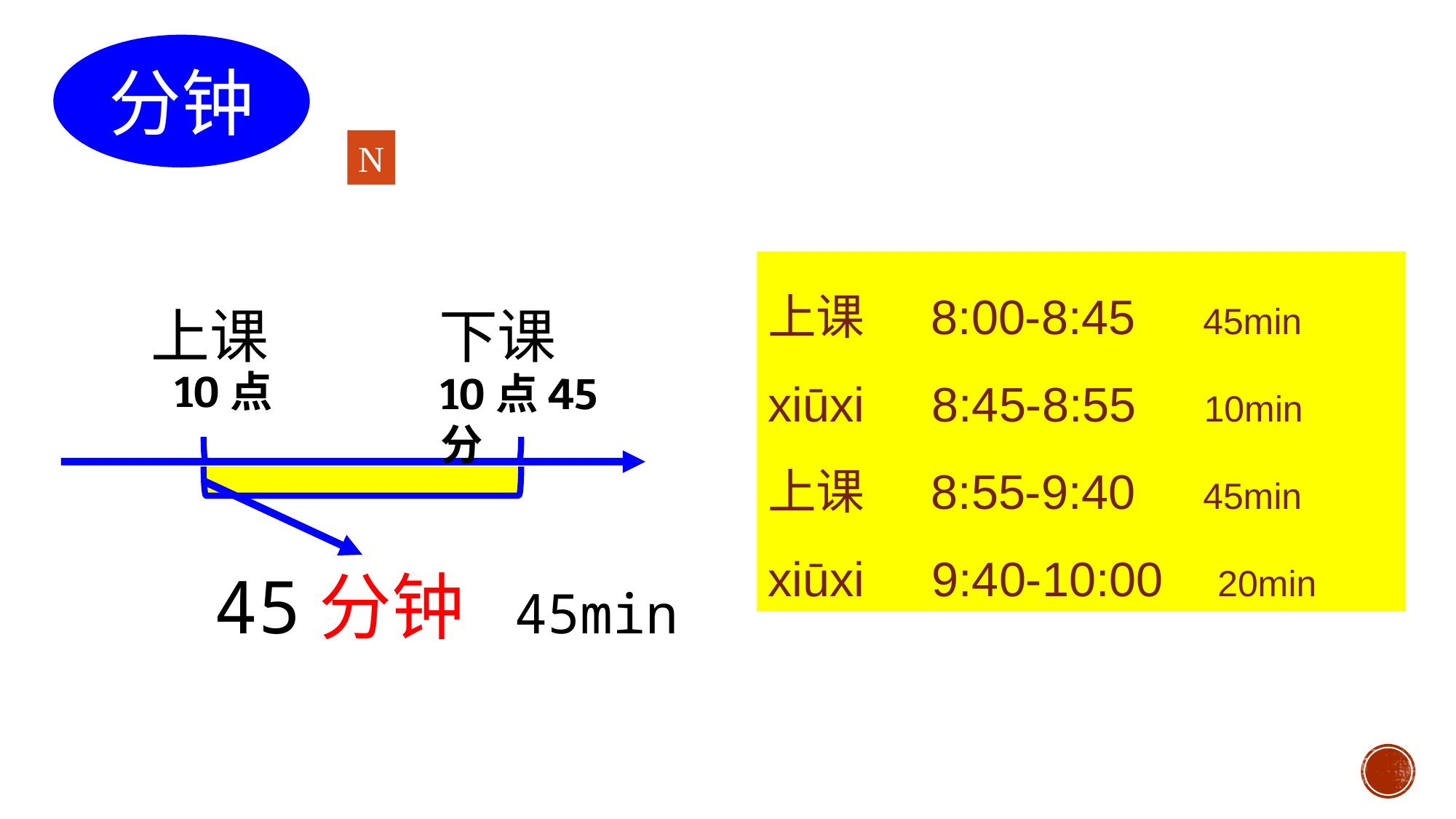

分钟
N
 上课             下课
上课     8:00-8:45     45min
xiūxi     8:45-8:55     10min
上课     8:55-9:40     45min
xiūxi     9:40-10:00    20min

10点
10点45分

45分钟  45min